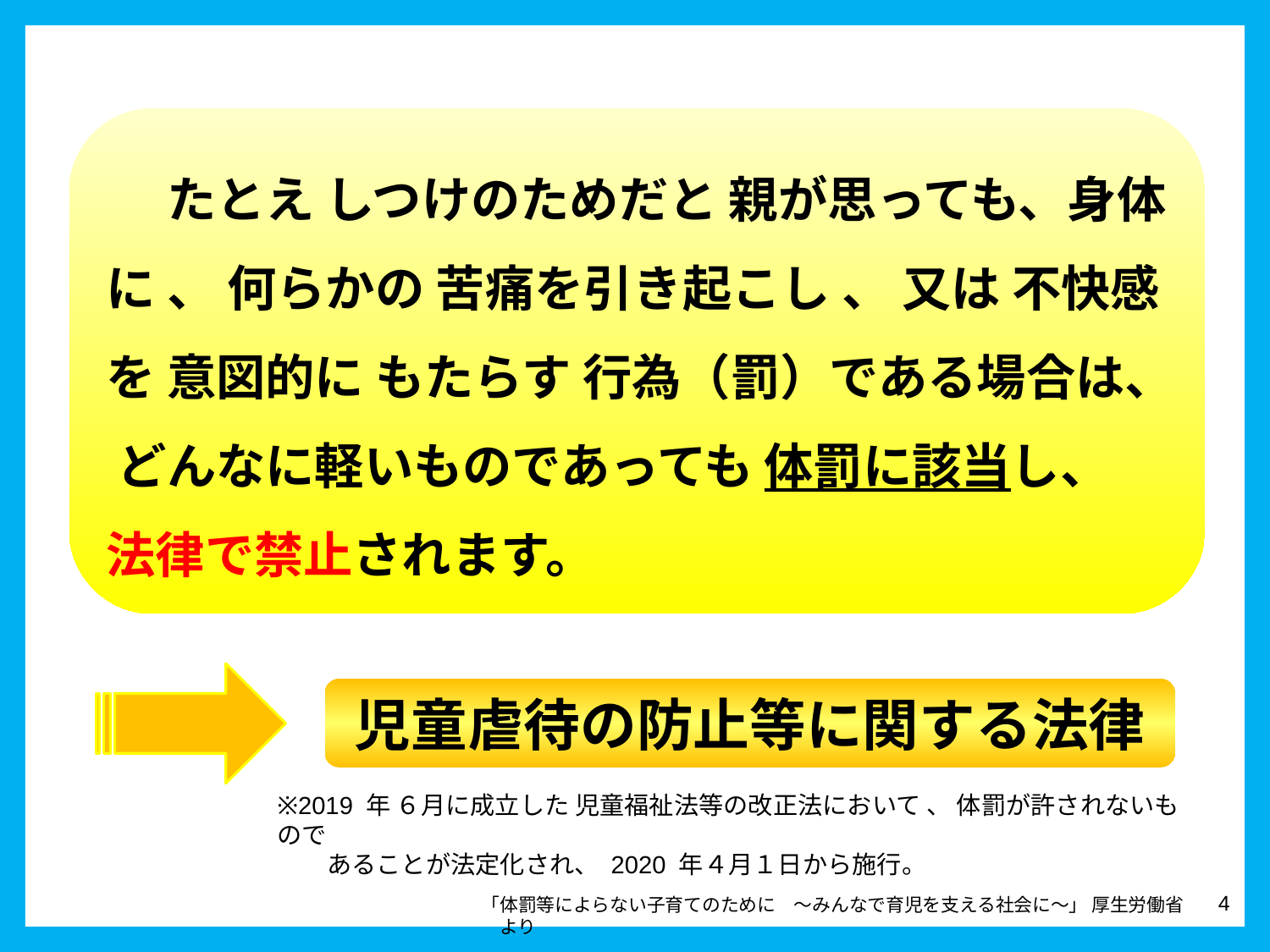

たとえ しつけのためだと 親が思っても、身体に 、 何らかの 苦痛を引き起こし 、 又は 不快感を 意図的に もたらす 行為（罰）である場合は、 どんなに軽いものであっても 体罰に該当し、 法律で禁止されます。

児童虐待の防止等に関する法律
※2019 年 ６月に成立した 児童福祉法等の改正法において 、 体罰が許されないもので
　　あることが法定化され、 2020 年４月１日から施行。
4
「体罰等によらない子育てのために　～みんなで育児を支える社会に～」 厚生労働省　より